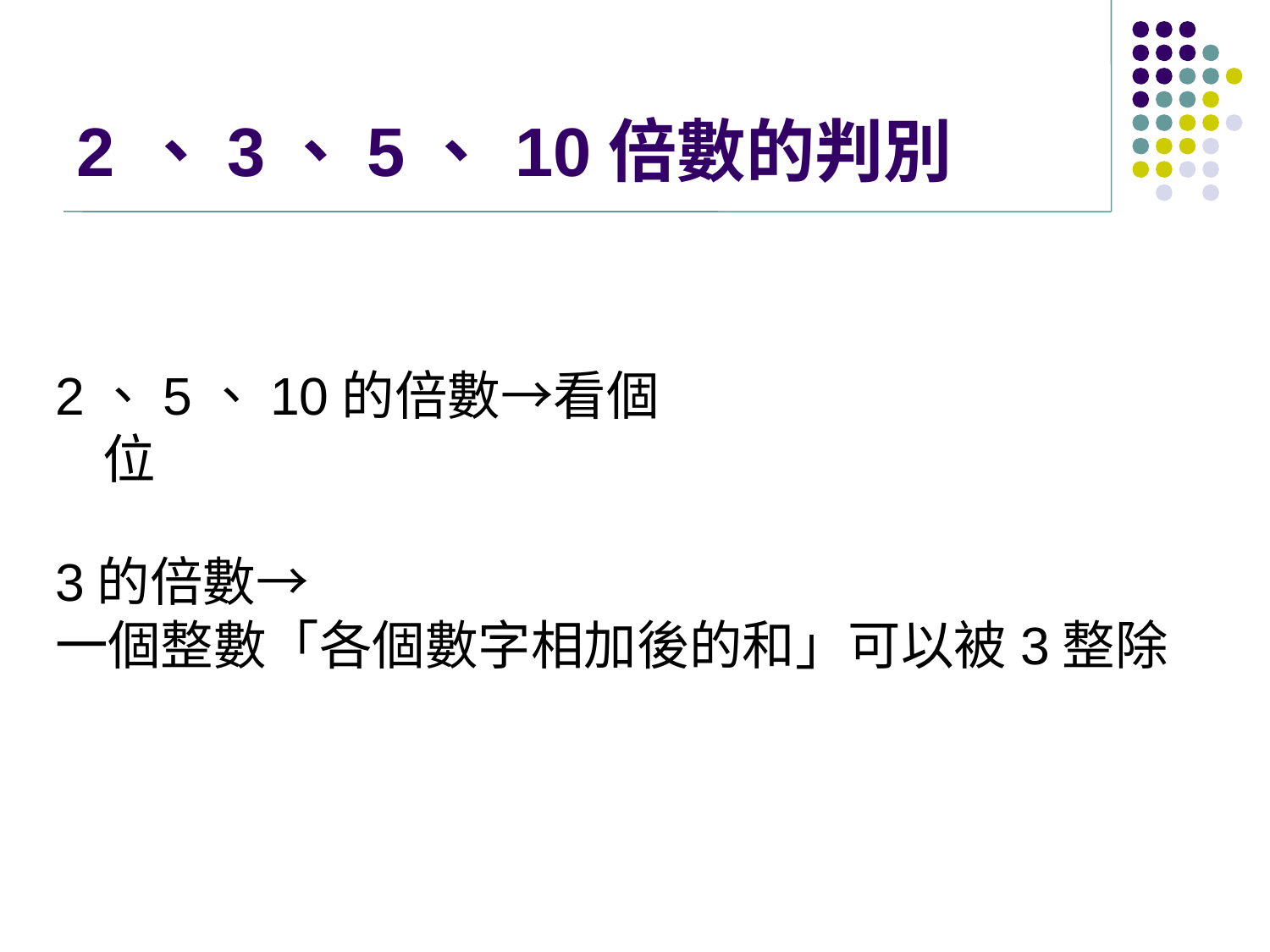

# 2 、3、5、 10倍數的判別
2、5、10的倍數→看個位
3的倍數→
一個整數「各個數字相加後的和」可以被3整除